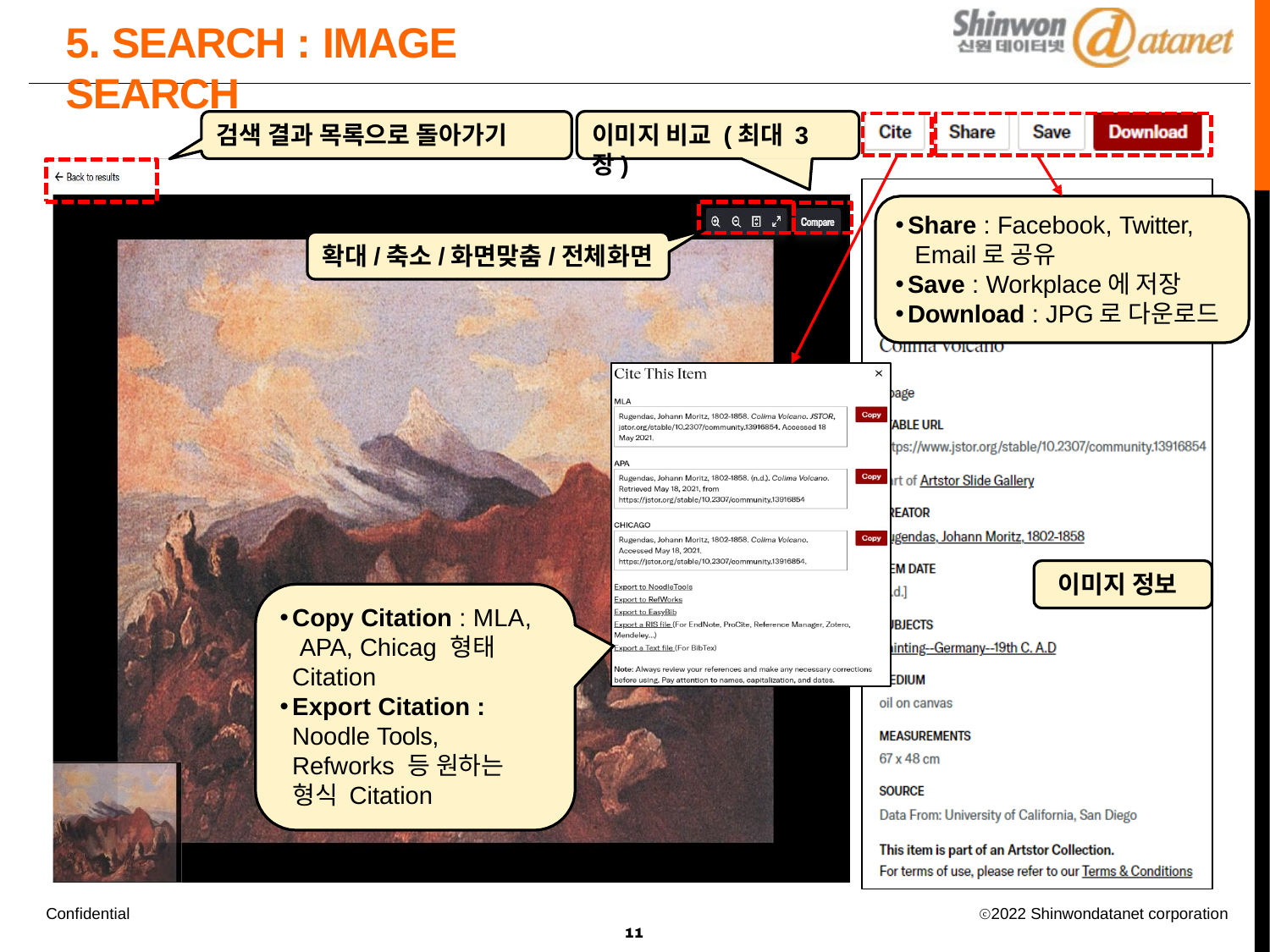

# 5. SEARCH : IMAGE SEARCH

검색 결과 목록으로 돌아가기
이미지 비교 (최대 3장)

Share : Facebook, Twitter,  Email로 공유

확대/축소/화면맞춤/전체화면
Save : Workplace에 저장
Download : JPG로 다운로드

이미지 정보

Copy Citation : MLA,  APA, Chicag 형태  Citation
Export Citation :  Noodle Tools,  Refworks 등 원하는  형식 Citation
Confidential
ⓒ2022 Shinwondatanet corporation
11